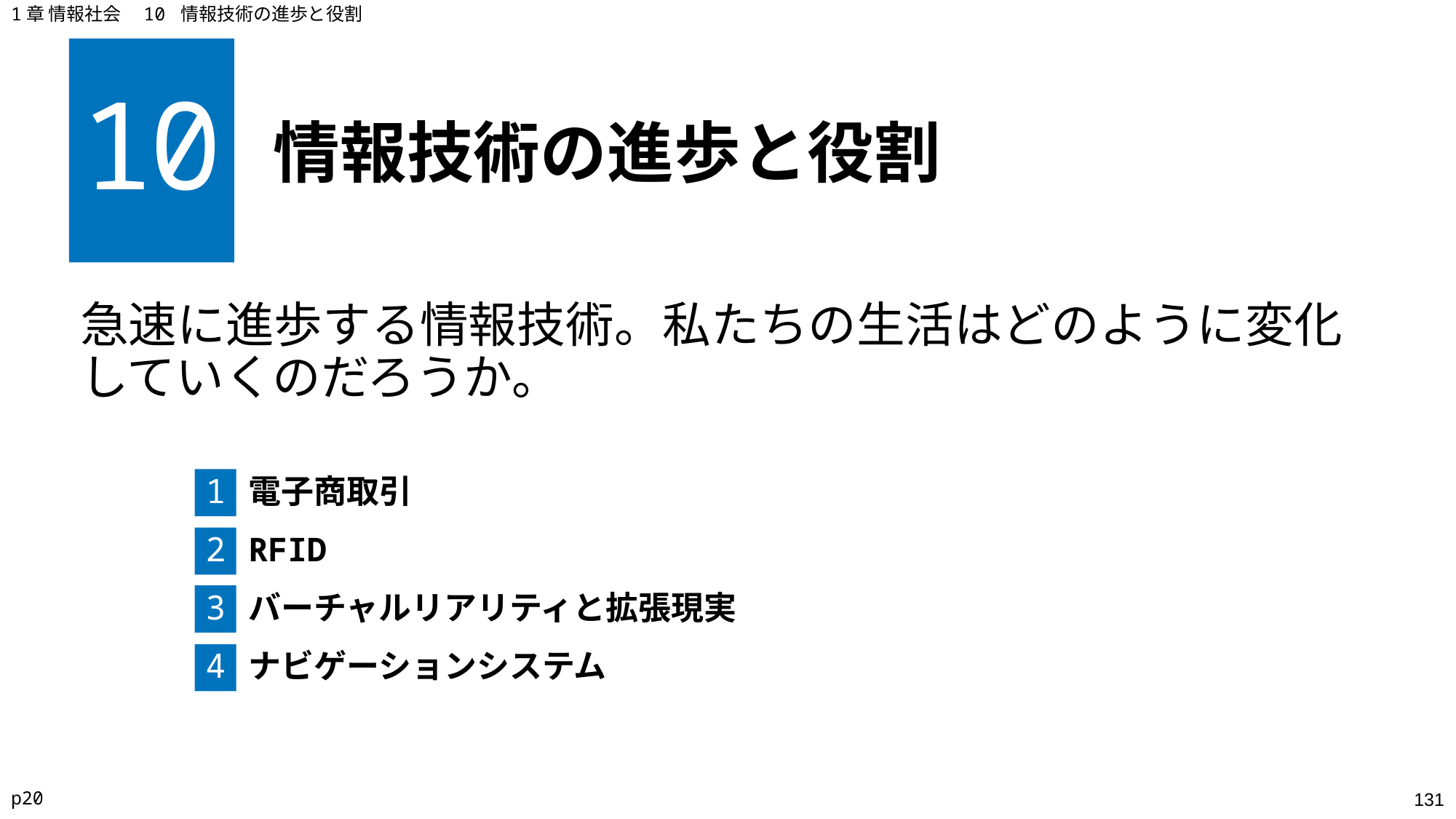

1章 情報社会　10 情報技術の進歩と役割
10
# 情報技術の進歩と役割
急速に進歩する情報技術。私たちの生活はどのように変化していくのだろうか。

1
電子商取引
2
RFID
3
バーチャルリアリティと拡張現実
4
ナビゲーションシステム
p20
131